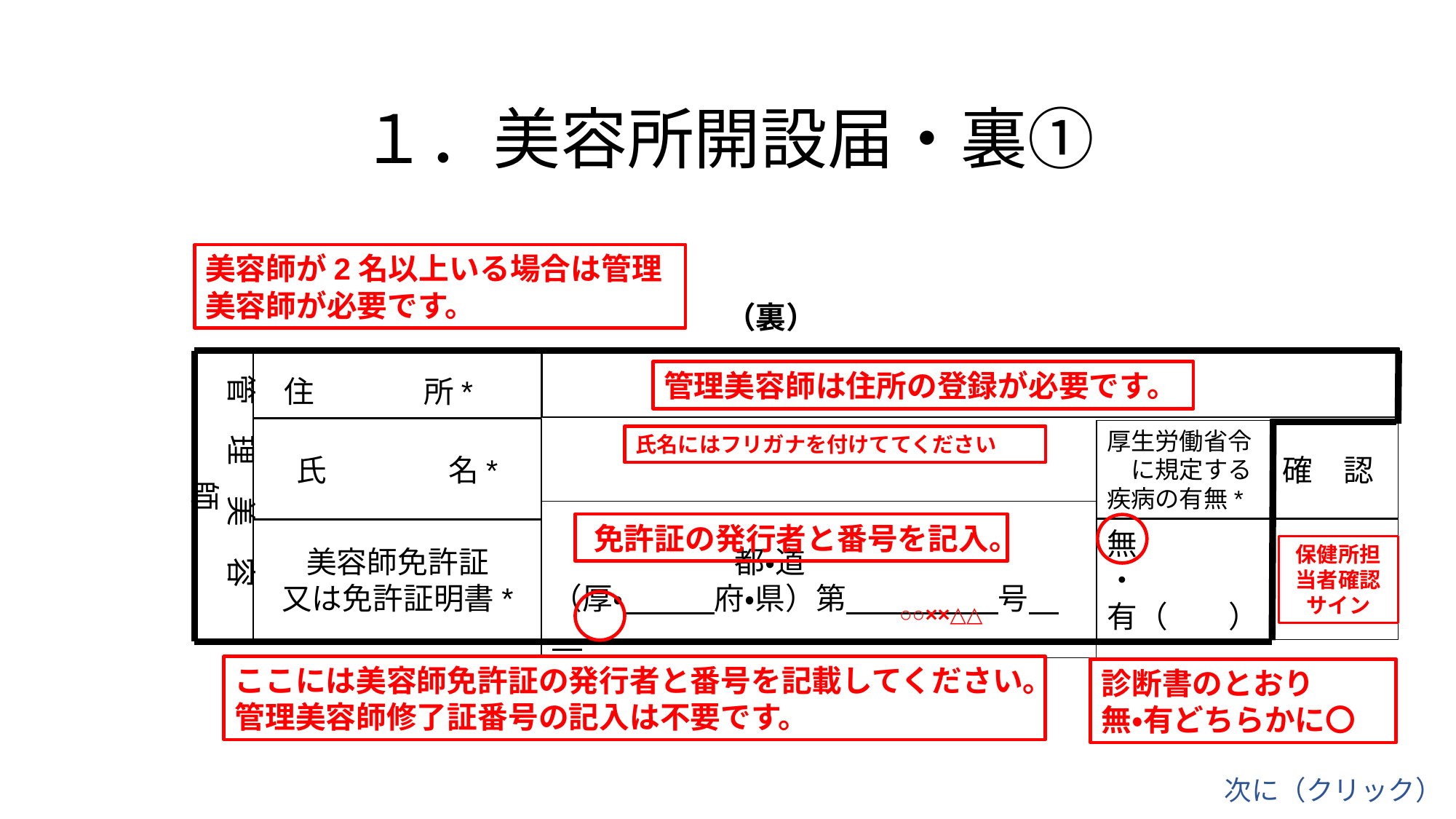

# １．美容所開設届・裏①
美容師が2名以上いる場合は管理美容師が必要です。
（裏）
⑩
住　①　所*
管　理　美　容　師
管理美容師は住所の登録が必要です。

氏　　　　名*

確　認

厚生労働省令
　に規定する
疾病の有無*
氏名にはフリガナを付けててください
免許証の発行者と番号を記入。

美容師免許証
又は免許証明書*

　　　　　　都・道
（厚・　　　府・県）第　　　　　号
無
・
有（　　）
無
・
有（
保健所担当者確認サイン

○○××△△
ここには美容師免許証の発行者と番号を記載してください。
管理美容師修了証番号の記入は不要です。
診断書のとおり
無・有どちらかに〇
次に（クリック）